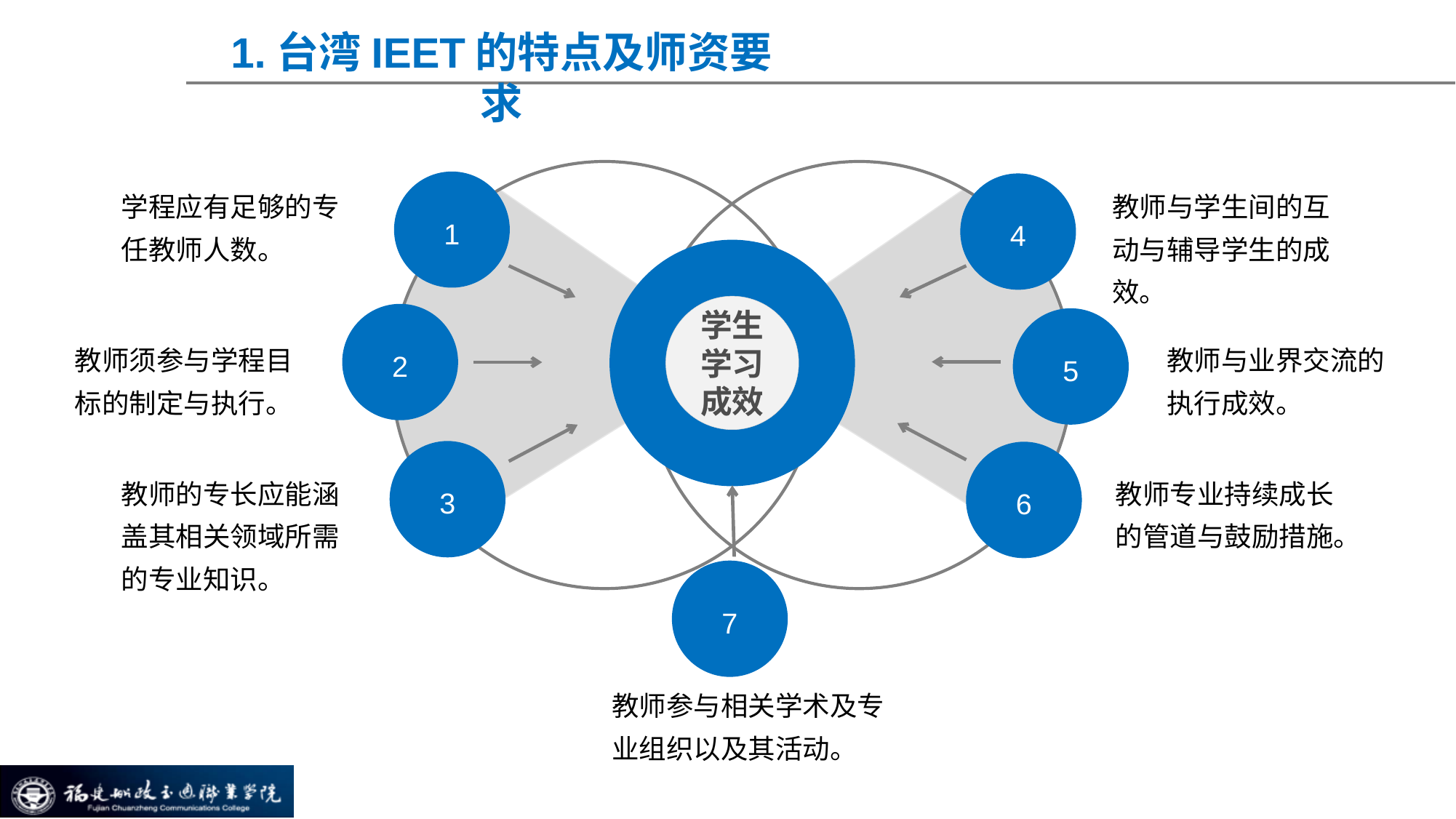

1.台湾IEET的特点及师资要求

1
4
学程应有足够的专任教师人数。
教师与学生间的互动与辅导学生的成效。

学生学习成效
2
5
教师须参与学程目标的制定与执行。
教师与业界交流的执行成效。
3
6
教师的专长应能涵盖其相关领域所需的专业知识。
教师专业持续成长的管道与鼓励措施。
7
教师参与相关学术及专业组织以及其活动。